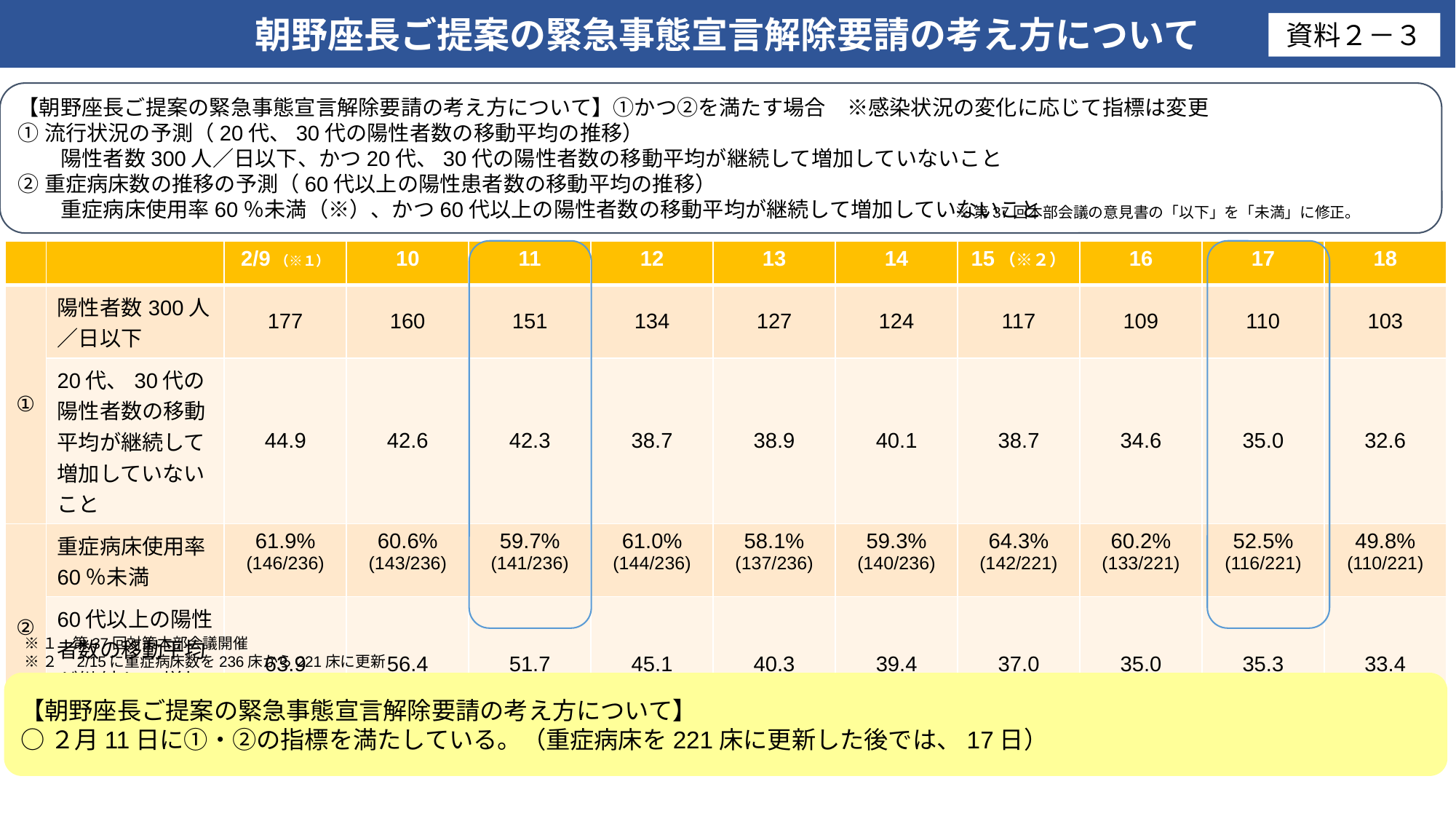

朝野座長ご提案の緊急事態宣言解除要請の考え方について
資料２－３
【朝野座長ご提案の緊急事態宣言解除要請の考え方について】①かつ②を満たす場合　※感染状況の変化に応じて指標は変更
①流行状況の予測（20代、30代の陽性者数の移動平均の推移）
　　陽性者数300人／日以下、かつ20代、30代の陽性者数の移動平均が継続して増加していないこと
②重症病床数の推移の予測（60代以上の陽性患者数の移動平均の推移）
　　重症病床使用率60％未満（※）、かつ60代以上の陽性者数の移動平均が継続して増加していないこと
※第37回本部会議の意見書の「以下」を「未満」に修正。
|  |  | 2/9（※１） | 10 | 11 | 12 | 13 | 14 | 15（※２） | 16 | 17 | 18 |
| --- | --- | --- | --- | --- | --- | --- | --- | --- | --- | --- | --- |
| ① | 陽性者数300人／日以下 | 177 | 160 | 151 | 134 | 127 | 124 | 117 | 109 | 110 | 103 |
|  | 20代、30代の陽性者数の移動平均が継続して増加していないこと | 44.9 | 42.6 | 42.3 | 38.7 | 38.9 | 40.1 | 38.7 | 34.6 | 35.0 | 32.6 |
| ② | 重症病床使用率60％未満 | 61.9% (146/236) | 60.6% (143/236) | 59.7% (141/236) | 61.0% (144/236) | 58.1% (137/236) | 59.3% (140/236) | 64.3% (142/221) | 60.2% (133/221) | 52.5% (116/221) | 49.8% (110/221) |
|  | 60代以上の陽性者数の移動平均が継続して増加していないこと | 63.9 | 56.4 | 51.7 | 45.1 | 40.3 | 39.4 | 37.0 | 35.0 | 35.3 | 33.4 |

※１　第37回対策本部会議開催
※２　2/15に重症病床数を236床から221床に更新
【朝野座長ご提案の緊急事態宣言解除要請の考え方について】
○２月11日に①・②の指標を満たしている。（重症病床を221床に更新した後では、17日）